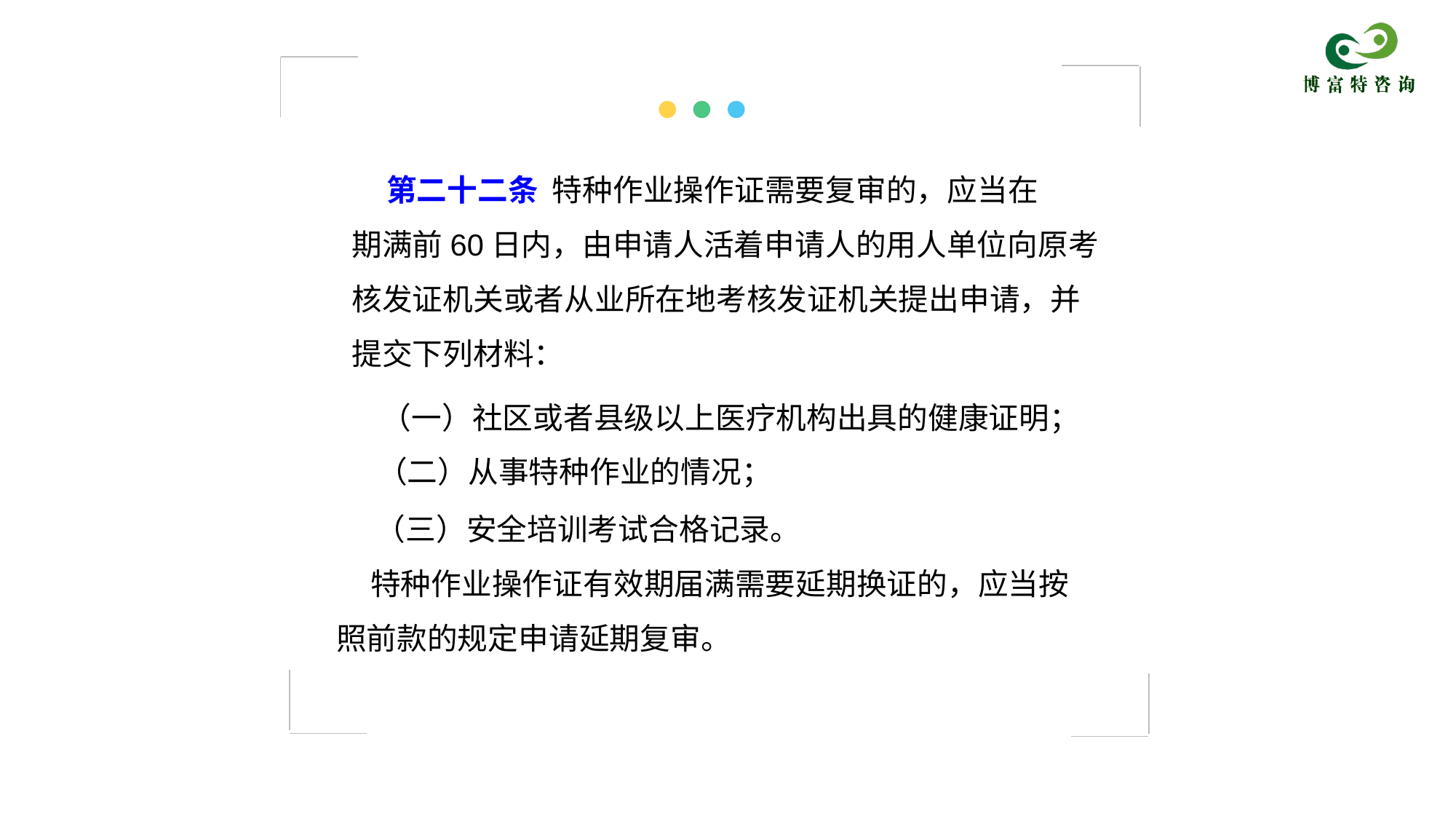

第二十二条  特种作业操作证需要复审的，应当在
期满前60日内，由申请人活着申请人的用人单位向原考
核发证机关或者从业所在地考核发证机关提出申请，并
提交下列材料：
    （一）社区或者县级以上医疗机构出具的健康证明；
    （二）从事特种作业的情况；
    （三）安全培训考试合格记录。
    特种作业操作证有效期届满需要延期换证的，应当按
照前款的规定申请延期复审。